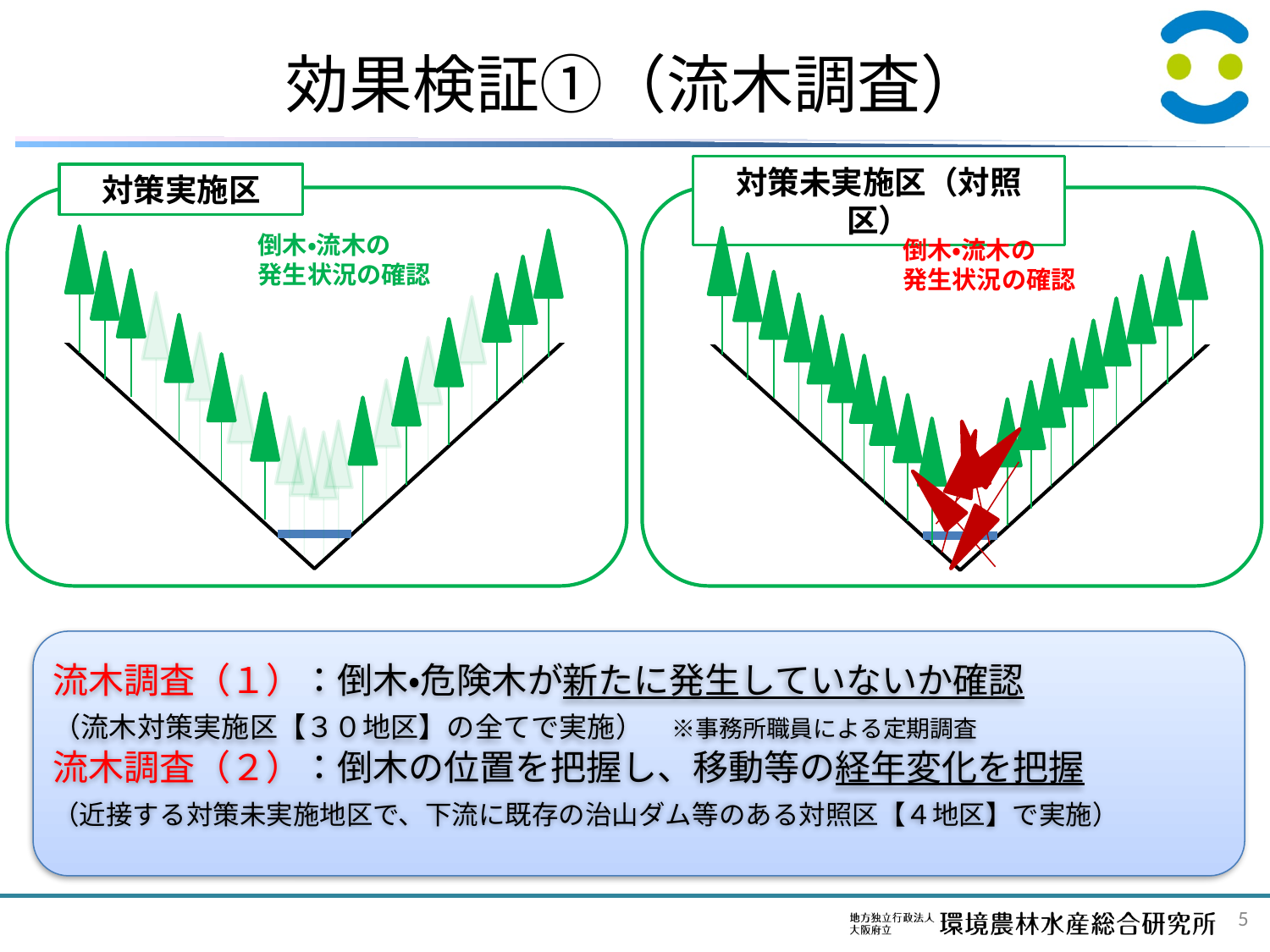

# 効果検証①（流木調査）
対策未実施区（対照区）
対策実施区

倒木・流木の
発生状況の確認

倒木・流木の
発生状況の確認

流木調査（１）：倒木・危険木が新たに発生していないか確認
（流木対策実施区【３０地区】の全てで実施）　※事務所職員による定期調査
流木調査（２）：倒木の位置を把握し、移動等の経年変化を把握
（近接する対策未実施地区で、下流に既存の治山ダム等のある対照区【４地区】で実施）
5